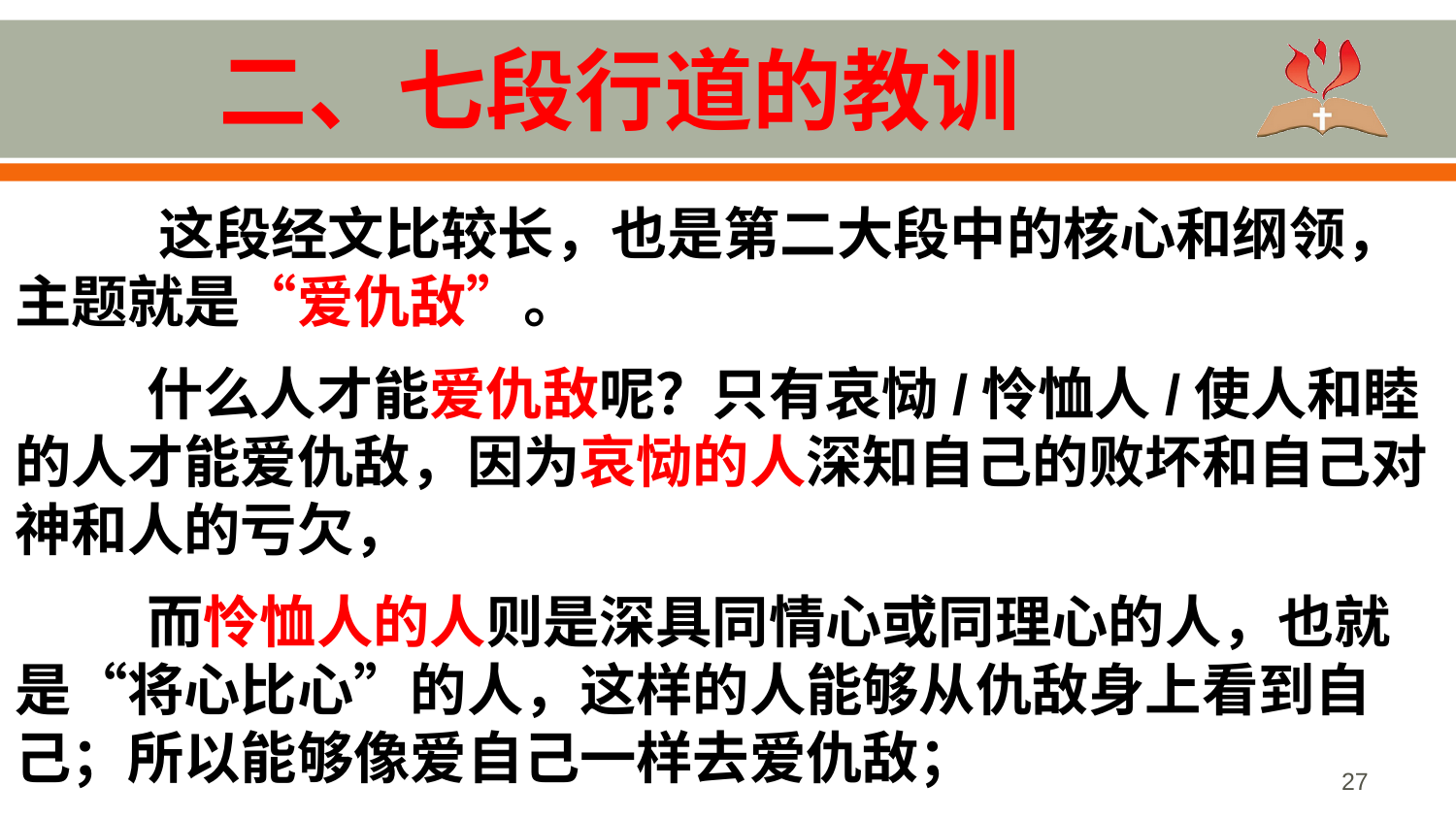

# 二、七段行道的教训
      这段经文比较长，也是第二大段中的核心和纲领，主题就是“爱仇敌”。
     什么人才能爱仇敌呢？只有哀恸/怜恤人/使人和睦的人才能爱仇敌，因为哀恸的人深知自己的败坏和自己对神和人的亏欠，
     而怜恤人的人则是深具同情心或同理心的人，也就是“将心比心”的人，这样的人能够从仇敌身上看到自己；所以能够像爱自己一样去爱仇敌；

27